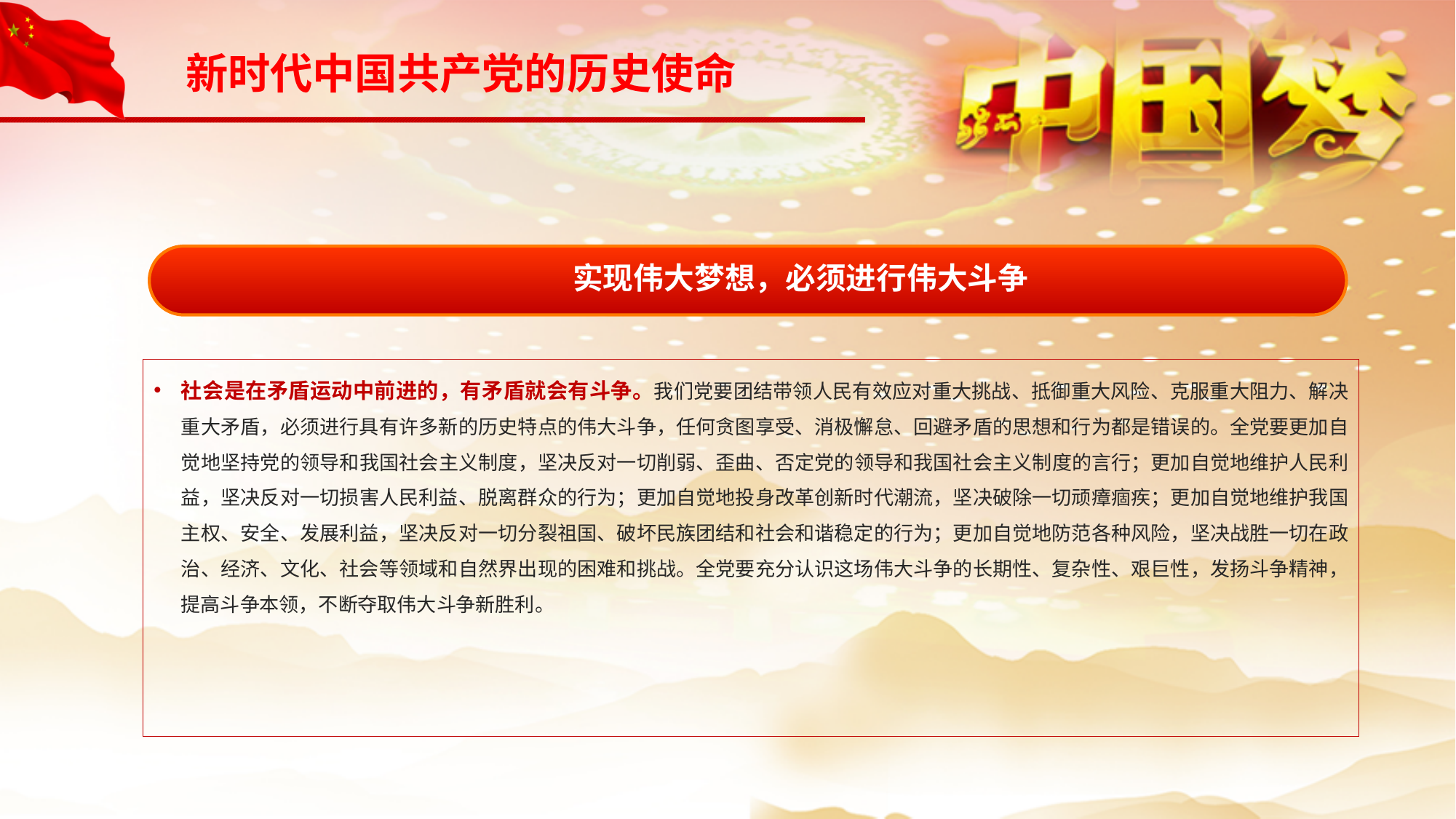

新时代中国共产党的历史使命

实现伟大梦想，必须进行伟大斗争
社会是在矛盾运动中前进的，有矛盾就会有斗争。我们党要团结带领人民有效应对重大挑战、抵御重大风险、克服重大阻力、解决重大矛盾，必须进行具有许多新的历史特点的伟大斗争，任何贪图享受、消极懈怠、回避矛盾的思想和行为都是错误的。全党要更加自觉地坚持党的领导和我国社会主义制度，坚决反对一切削弱、歪曲、否定党的领导和我国社会主义制度的言行；更加自觉地维护人民利益，坚决反对一切损害人民利益、脱离群众的行为；更加自觉地投身改革创新时代潮流，坚决破除一切顽瘴痼疾；更加自觉地维护我国主权、安全、发展利益，坚决反对一切分裂祖国、破坏民族团结和社会和谐稳定的行为；更加自觉地防范各种风险，坚决战胜一切在政治、经济、文化、社会等领域和自然界出现的困难和挑战。全党要充分认识这场伟大斗争的长期性、复杂性、艰巨性，发扬斗争精神，提高斗争本领，不断夺取伟大斗争新胜利。